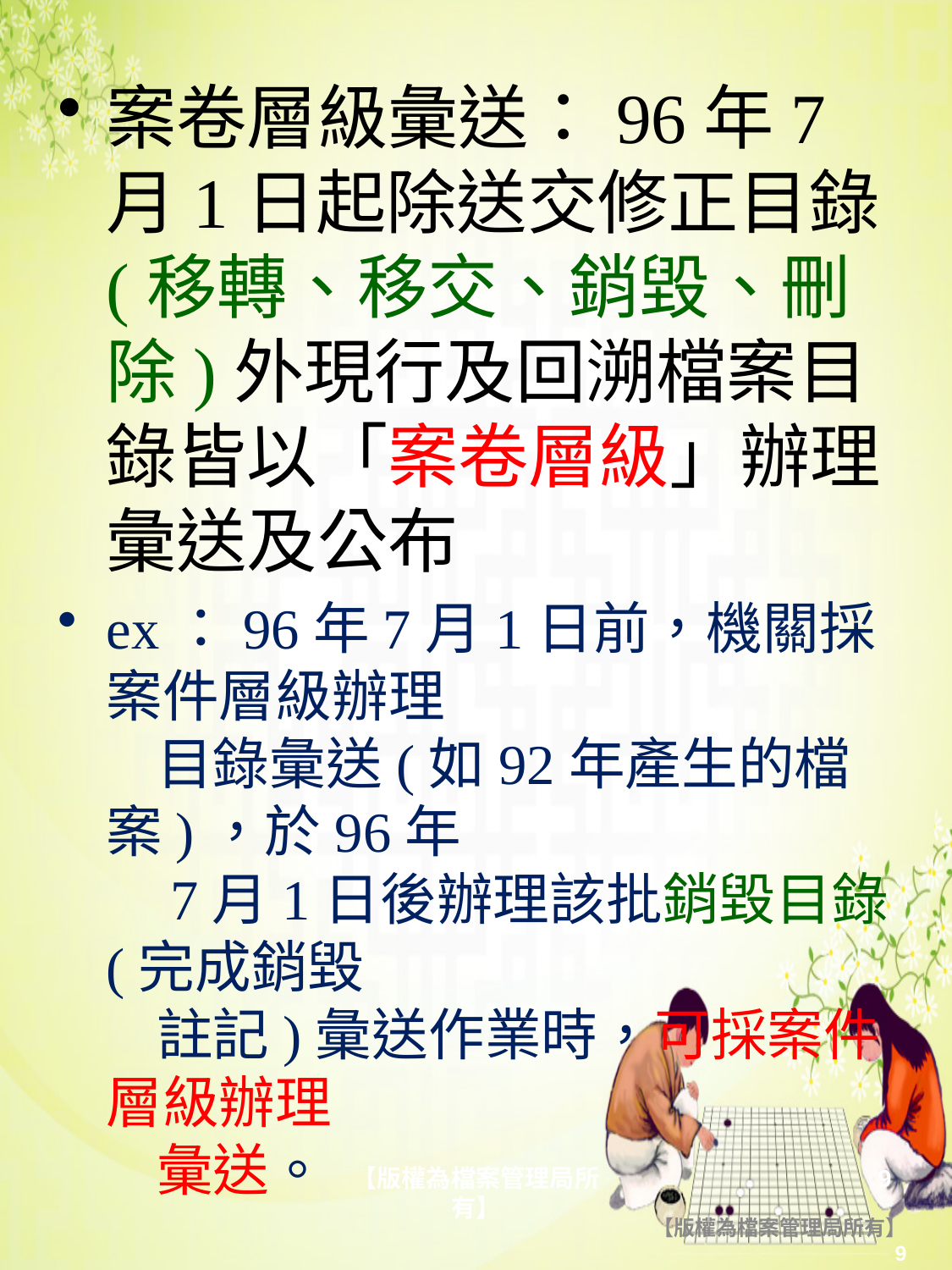

案卷層級彙送：96年7月1日起除送交修正目錄(移轉、移交、銷毀、刪除)外現行及回溯檔案目錄皆以「案卷層級」辦理彙送及公布
ex：96年7月1日前，機關採案件層級辦理
    目錄彙送(如92年產生的檔案)，於96年
    7月1日後辦理該批銷毀目錄(完成銷毀
    註記)彙送作業時，可採案件層級辦理
    彙送。

【版權為檔案管理局所有】
9
【版權為檔案管理局所有】
9